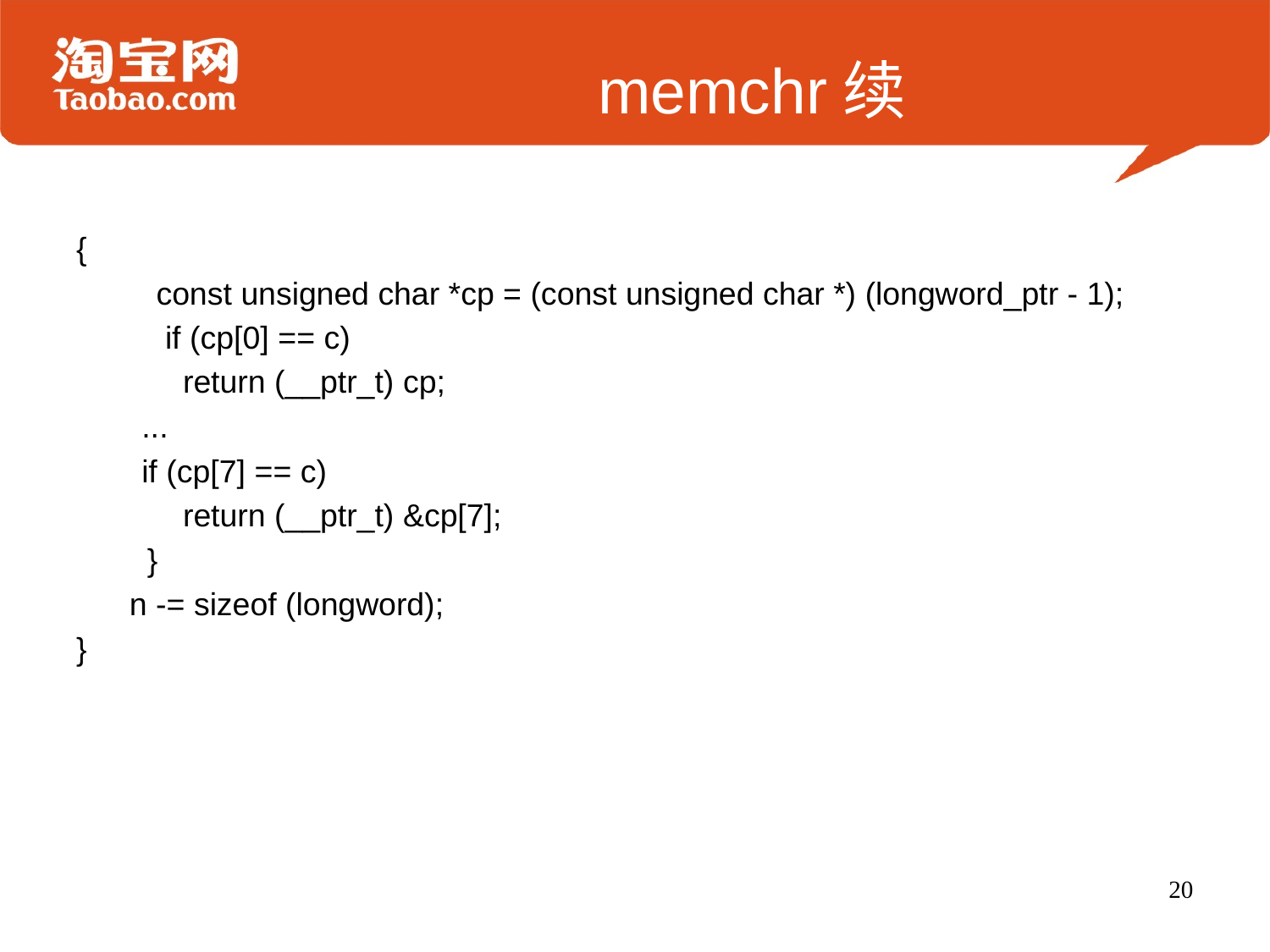

# memchr续
{
         const unsigned char *cp = (const unsigned char *) (longword_ptr - 1);
          if (cp[0] == c)
            return (__ptr_t) cp;
   	  ...
 	  if (cp[7] == c)
            return (__ptr_t) &cp[7];
        }
      n -= sizeof (longword);
}

20